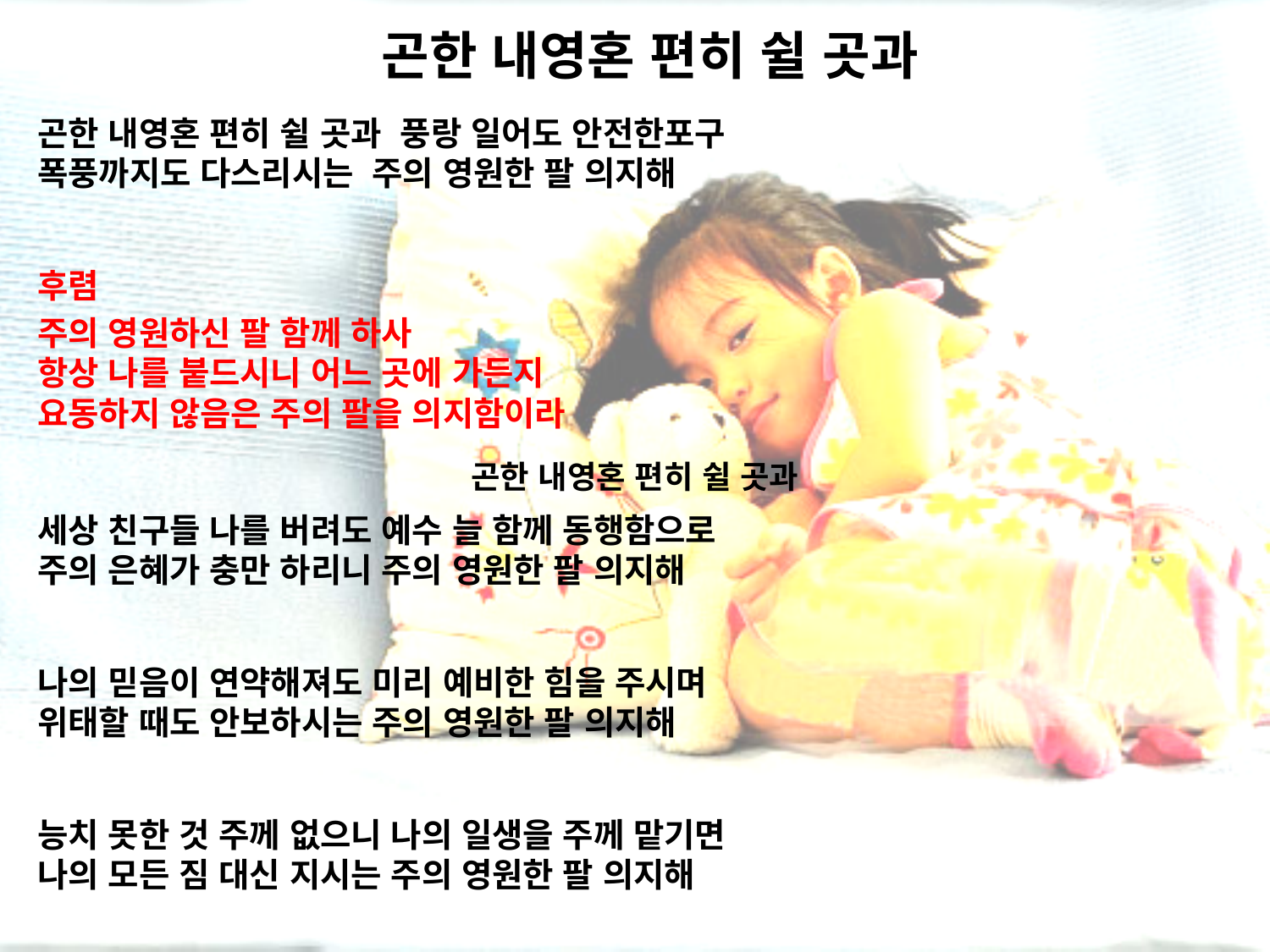

# 곤한 내영혼 편히 쉴 곳과
곤한 내영혼 편히 쉴 곳과  풍랑 일어도 안전한포구
폭풍까지도 다스리시는  주의 영원한 팔 의지해
후렴
주의 영원하신 팔 함께 하사
항상 나를 붙드시니 어느 곳에 가든지
요동하지 않음은 주의 팔을 의지함이라

세상 친구들 나를 버려도 예수 늘 함께 동행함으로
주의 은혜가 충만 하리니 주의 영원한 팔 의지해
나의 믿음이 연약해져도 미리 예비한 힘을 주시며
위태할 때도 안보하시는 주의 영원한 팔 의지해
능치 못한 것 주께 없으니 나의 일생을 주께 맡기면
나의 모든 짐 대신 지시는 주의 영원한 팔 의지해
곤한 내영혼 편히 쉴 곳과